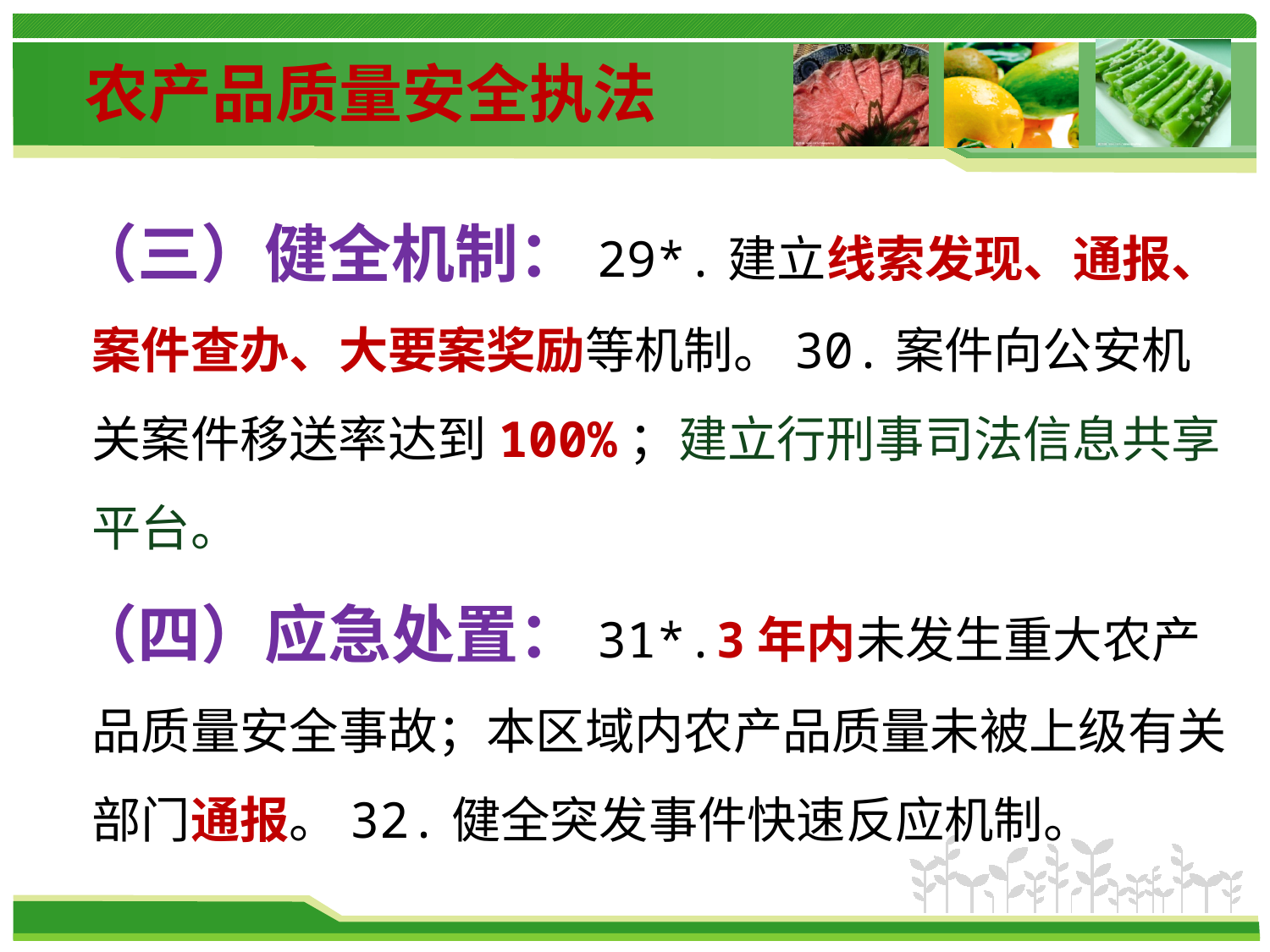

# 农产品质量安全执法
 （三）健全机制：29*.建立线索发现、通报、案件查办、大要案奖励等机制。30.案件向公安机关案件移送率达到100%；建立行刑事司法信息共享平台。
 （四）应急处置：31*.3年内未发生重大农产品质量安全事故；本区域内农产品质量未被上级有关部门通报。32.健全突发事件快速反应机制。